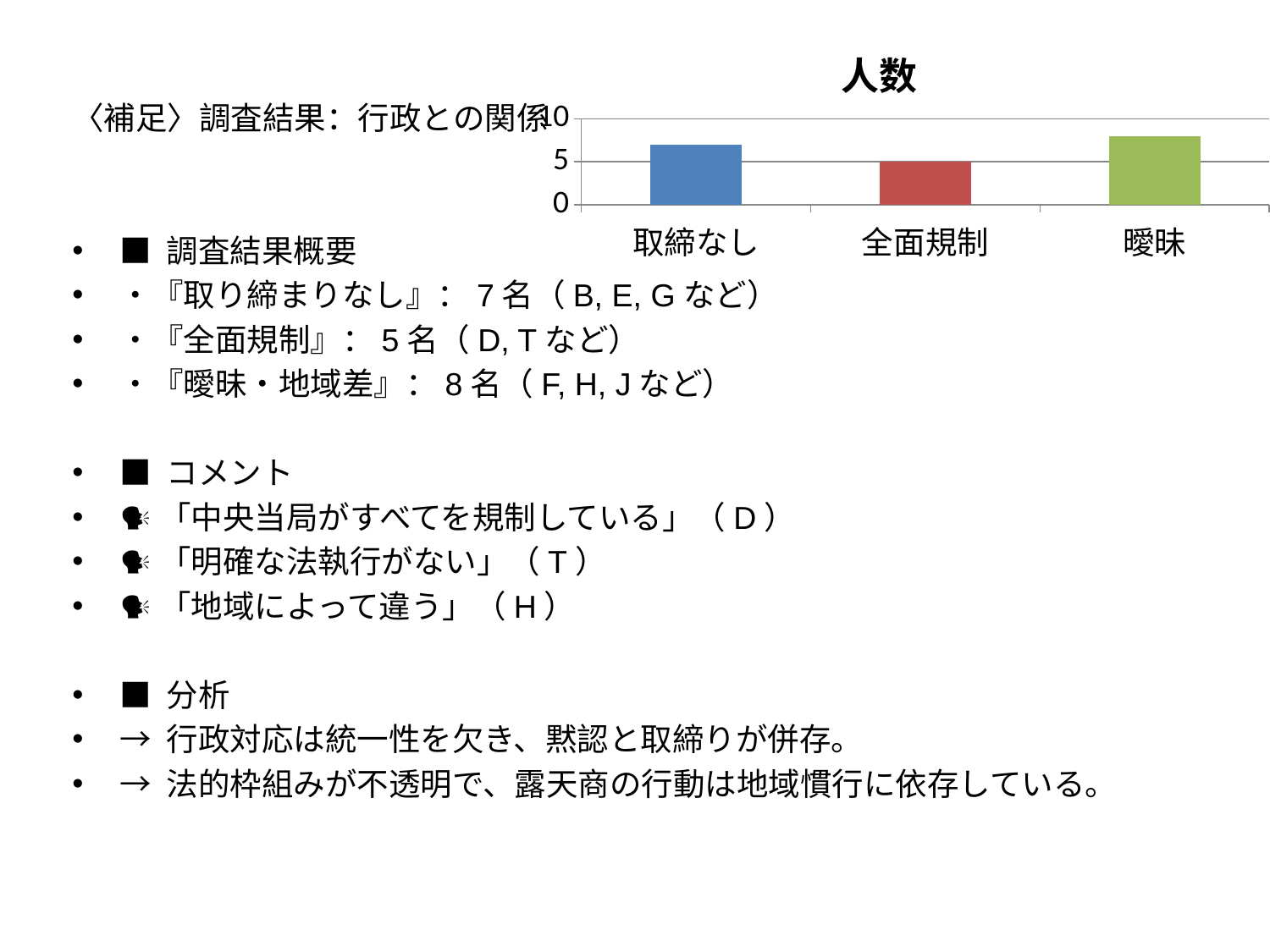

### Chart:

| Category | 人数 |
|---|---|
| 取締なし | 7.0 |
| 全面規制 | 5.0 |
| 曖昧 | 8.0 |
# 〈補足〉調査結果：行政との関係
■ 調査結果概要
・『取り締まりなし』：7名（B, E, Gなど）
・『全面規制』：5名（D, Tなど）
・『曖昧・地域差』：8名（F, H, Jなど）

■ コメント
🗣️「中央当局がすべてを規制している」（D）
🗣️「明確な法執行がない」（T）
🗣️「地域によって違う」（H）

■ 分析
→ 行政対応は統一性を欠き、黙認と取締りが併存。
→ 法的枠組みが不透明で、露天商の行動は地域慣行に依存している。